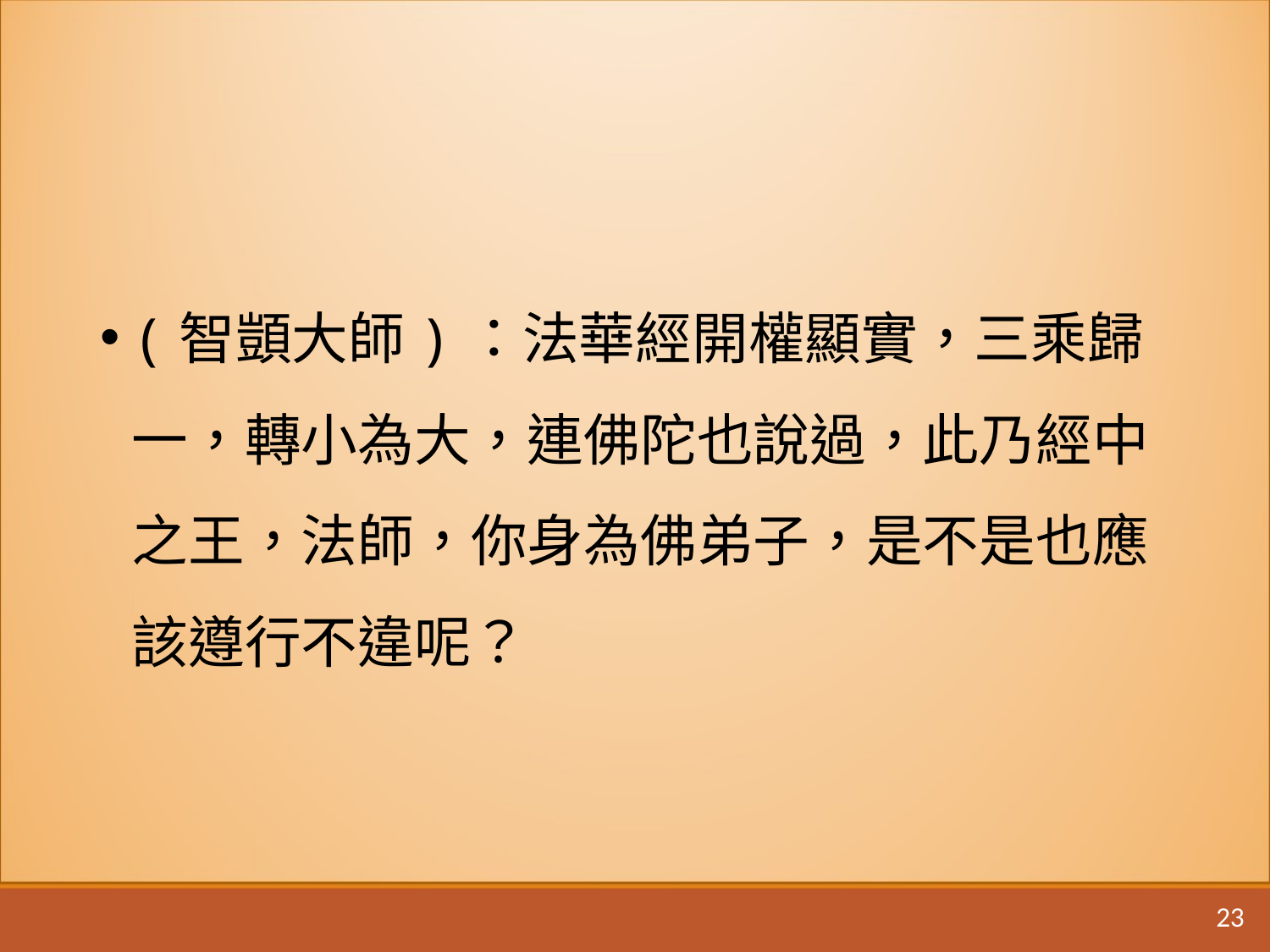

(智顗大師)：法華經開權顯實，三乘歸一，轉小為大，連佛陀也說過，此乃經中之王，法師，你身為佛弟子，是不是也應該遵行不違呢？

23